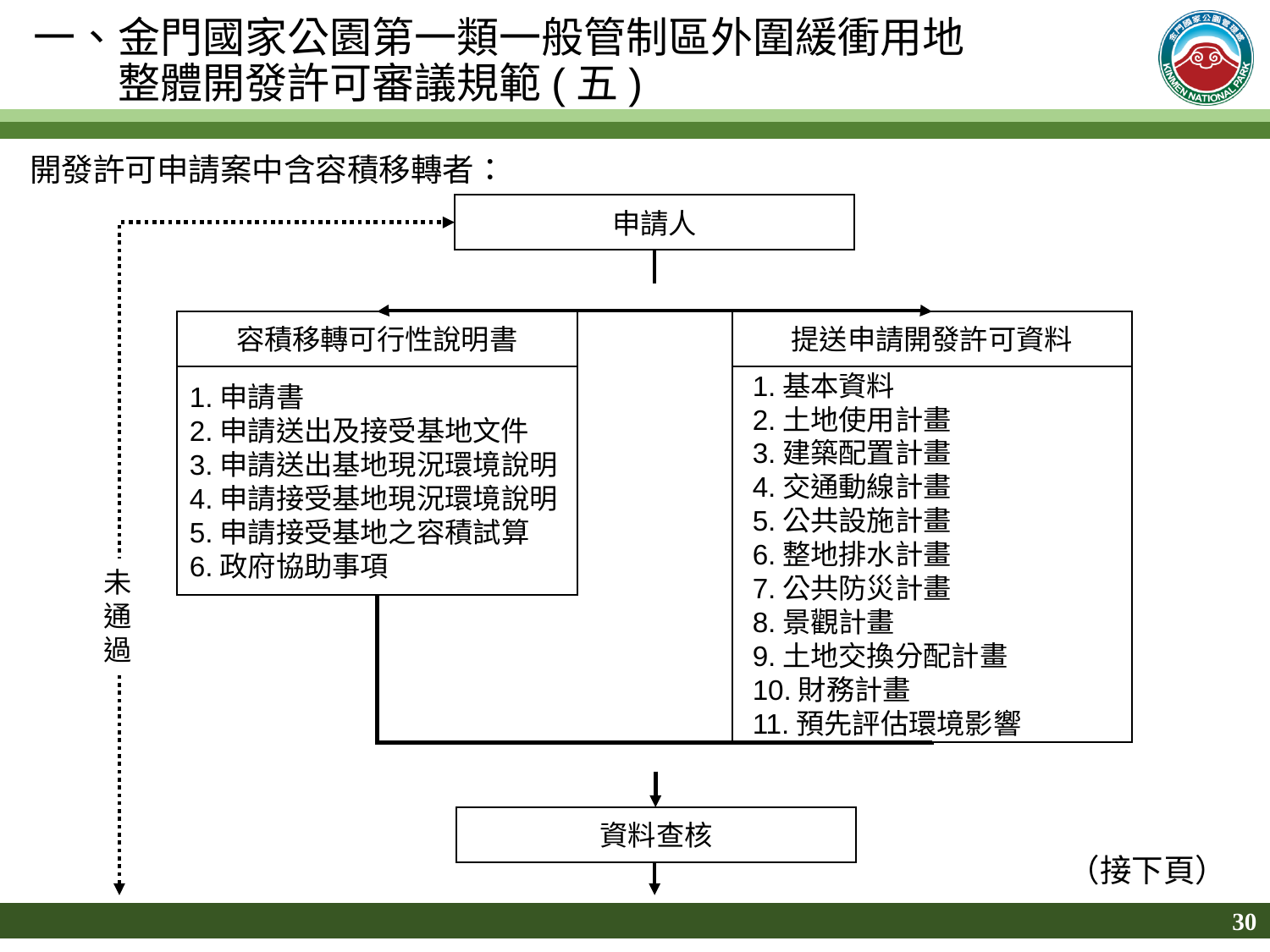

一、金門國家公園第一類一般管制區外圍緩衝用地
　　整體開發許可審議規範(五)

開發許可申請案中含容積移轉者：
申請人
容積移轉可行性說明書
提送申請開發許可資料
 1.基本資料
 2.土地使用計畫
 3.建築配置計畫
 4.交通動線計畫
 5.公共設施計畫
 6.整地排水計畫
 7.公共防災計畫
 8.景觀計畫
 9.土地交換分配計畫
 10.財務計畫
 11.預先評估環境影響
1.申請書
2.申請送出及接受基地文件
3.申請送出基地現況環境說明
4.申請接受基地現況環境說明
5.申請接受基地之容積試算
6.政府協助事項
未
通
過
資料查核
（接下頁）
30